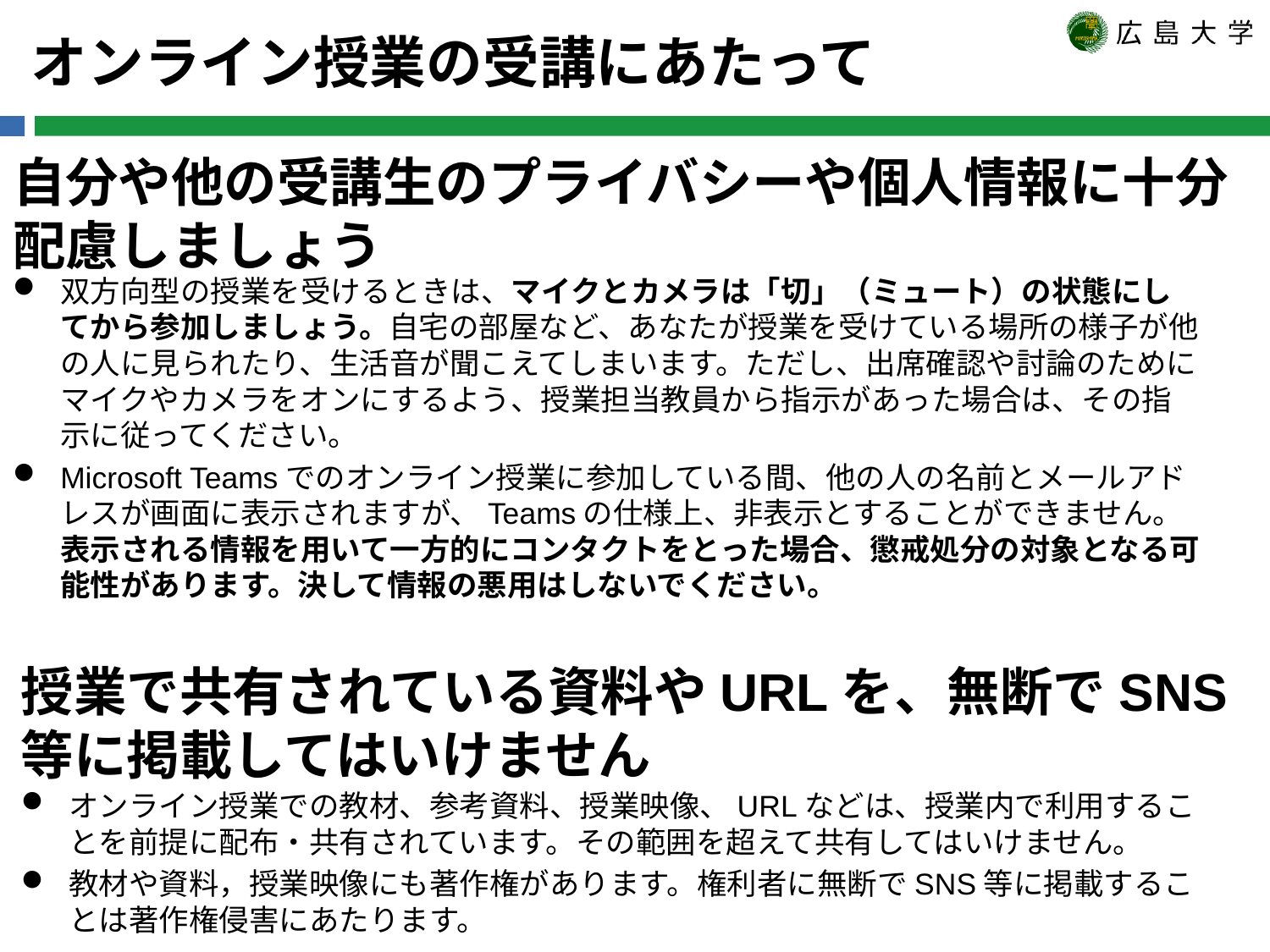

# オンライン授業の受講にあたって
自分や他の受講生のプライバシーや個人情報に十分配慮しましょう
双方向型の授業を受けるときは、マイクとカメラは「切」（ミュート）の状態にしてから参加しましょう。自宅の部屋など、あなたが授業を受けている場所の様子が他の人に見られたり、生活音が聞こえてしまいます。ただし、出席確認や討論のためにマイクやカメラをオンにするよう、授業担当教員から指示があった場合は、その指示に従ってください。
Microsoft Teamsでのオンライン授業に参加している間、他の人の名前とメールアドレスが画面に表示されますが、Teamsの仕様上、非表示とすることができません。表示される情報を用いて一方的にコンタクトをとった場合、懲戒処分の対象となる可能性があります。決して情報の悪用はしないでください。

授業で共有されている資料やURLを、無断でSNS等に掲載してはいけません
オンライン授業での教材、参考資料、授業映像、URLなどは、授業内で利用することを前提に配布・共有されています。その範囲を超えて共有してはいけません。
教材や資料，授業映像にも著作権があります。権利者に無断でSNS等に掲載することは著作権侵害にあたります。